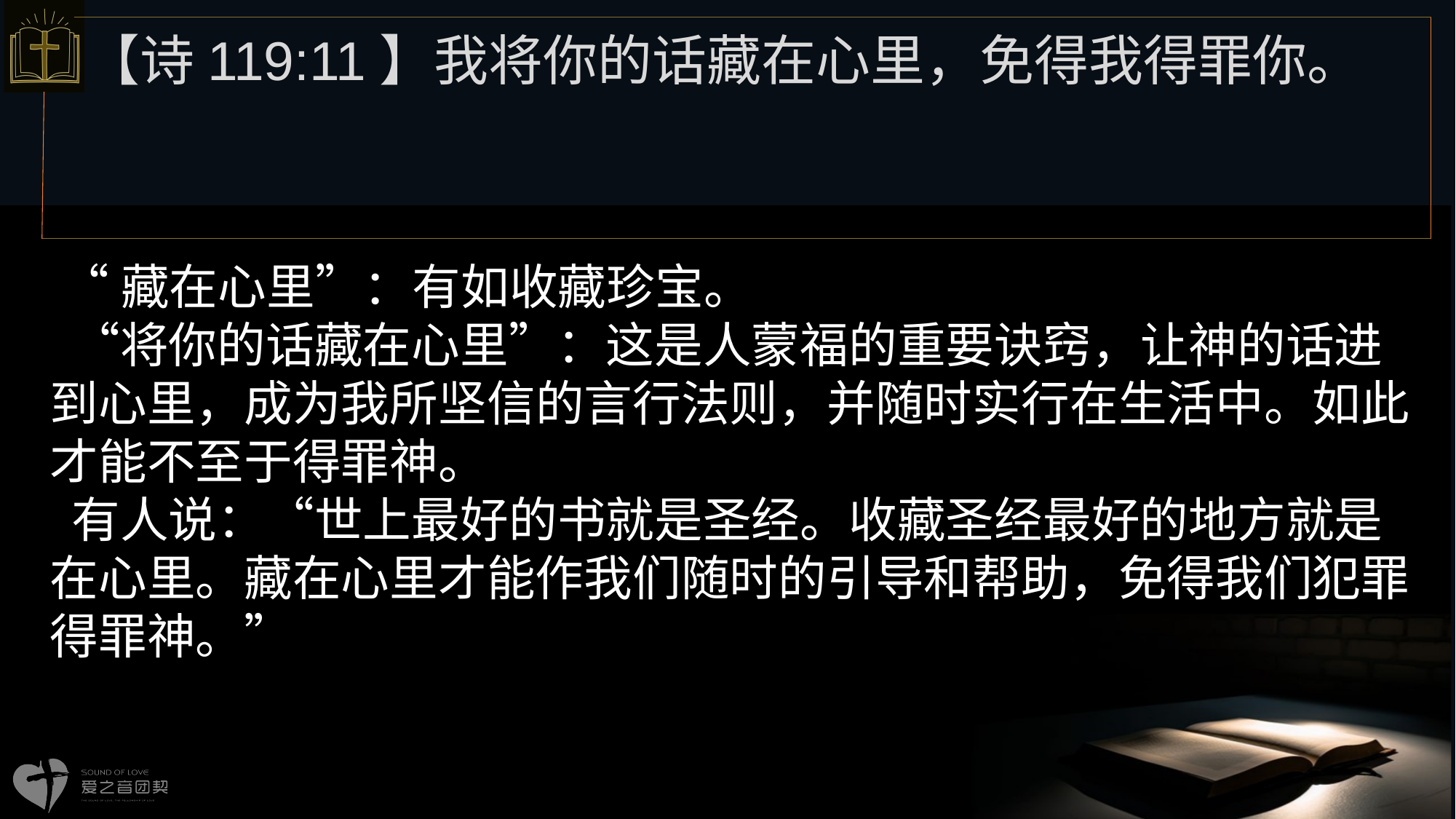

【诗119:11】我将你的话藏在心里，免得我得罪你。
# “藏在心里”：有如收藏珍宝。 “将你的话藏在心里”：这是人蒙福的重要诀窍，让神的话进到心里，成为我所坚信的言行法则，并随时实行在生活中。如此才能不至于得罪神。 有人说：“世上最好的书就是圣经。收藏圣经最好的地方就是在心里。藏在心里才能作我们随时的引导和帮助，免得我们犯罪得罪神。”